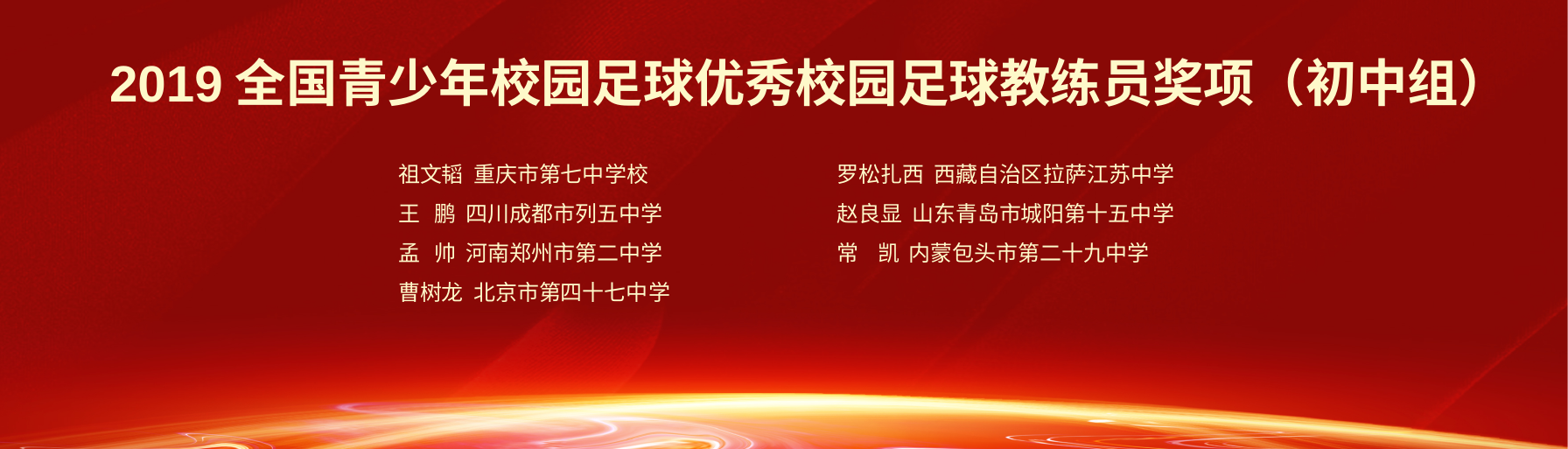

2019全国青少年校园足球优秀校园足球教练员奖项（初中组）
祖文韬  重庆市第七中学校
王   鹏  四川成都市列五中学
孟   帅  河南郑州市第二中学
曹树龙  北京市第四十七中学
罗松扎西  西藏自治区拉萨江苏中学
赵良显  山东青岛市城阳第十五中学
常    凯  内蒙包头市第二十九中学